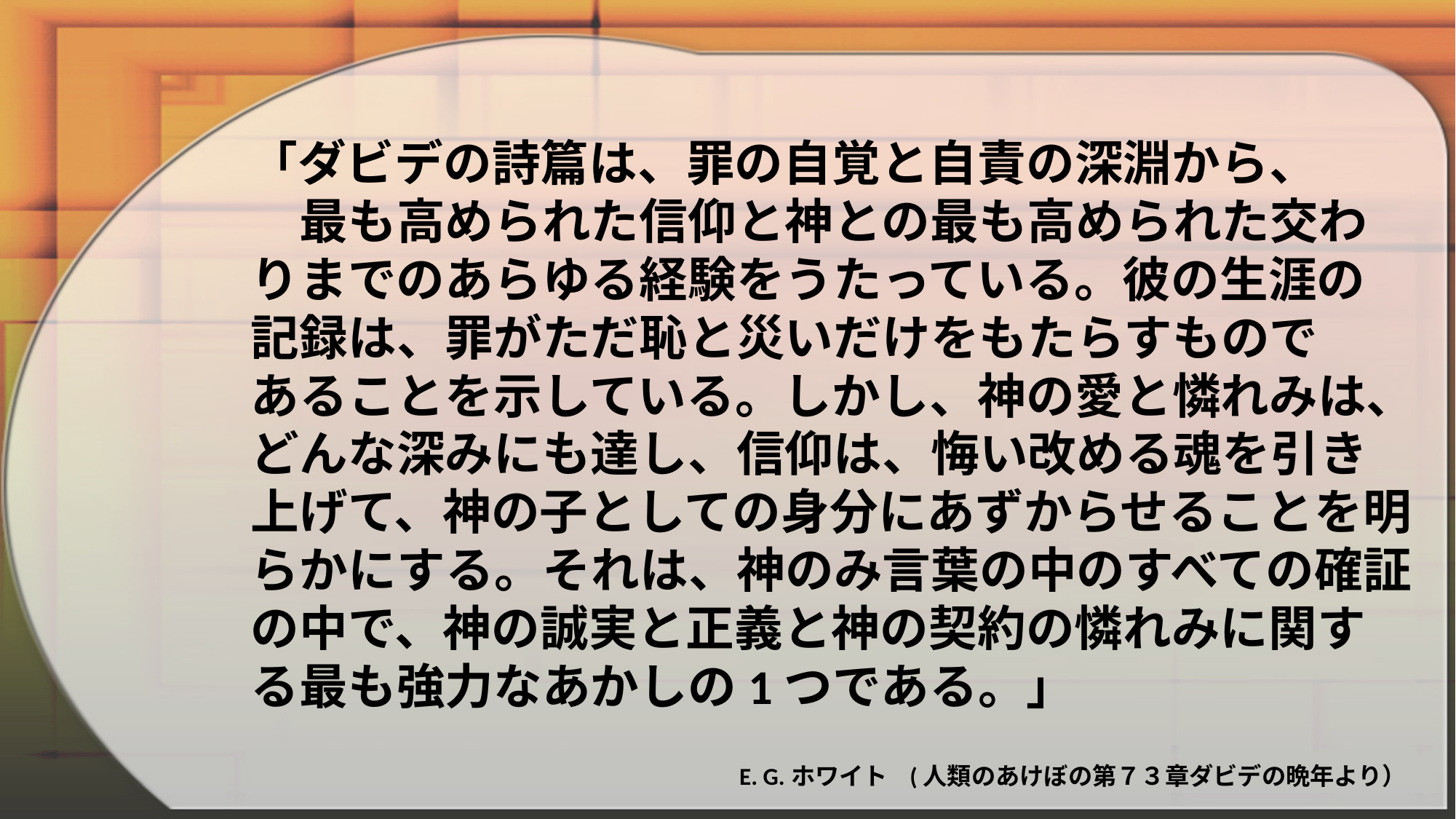

「ダビデの詩篇は、罪の自覚と自責の深淵から、　　最も高められた信仰と神との最も高められた交わりまでのあらゆる経験をうたっている。彼の生涯の　記録は、罪がただ恥と災いだけをもたらすもので　あることを示している。しかし、神の愛と憐れみは、どんな深みにも達し、信仰は、悔い改める魂を引き上げて、神の子としての身分にあずからせることを明らかにする。それは、神のみ言葉の中のすべての確証の中で、神の誠実と正義と神の契約の憐れみに関する最も強力なあかしの1つである。」
E. G.ホワイト   (人類のあけぼの第７３章ダビデの晩年より）